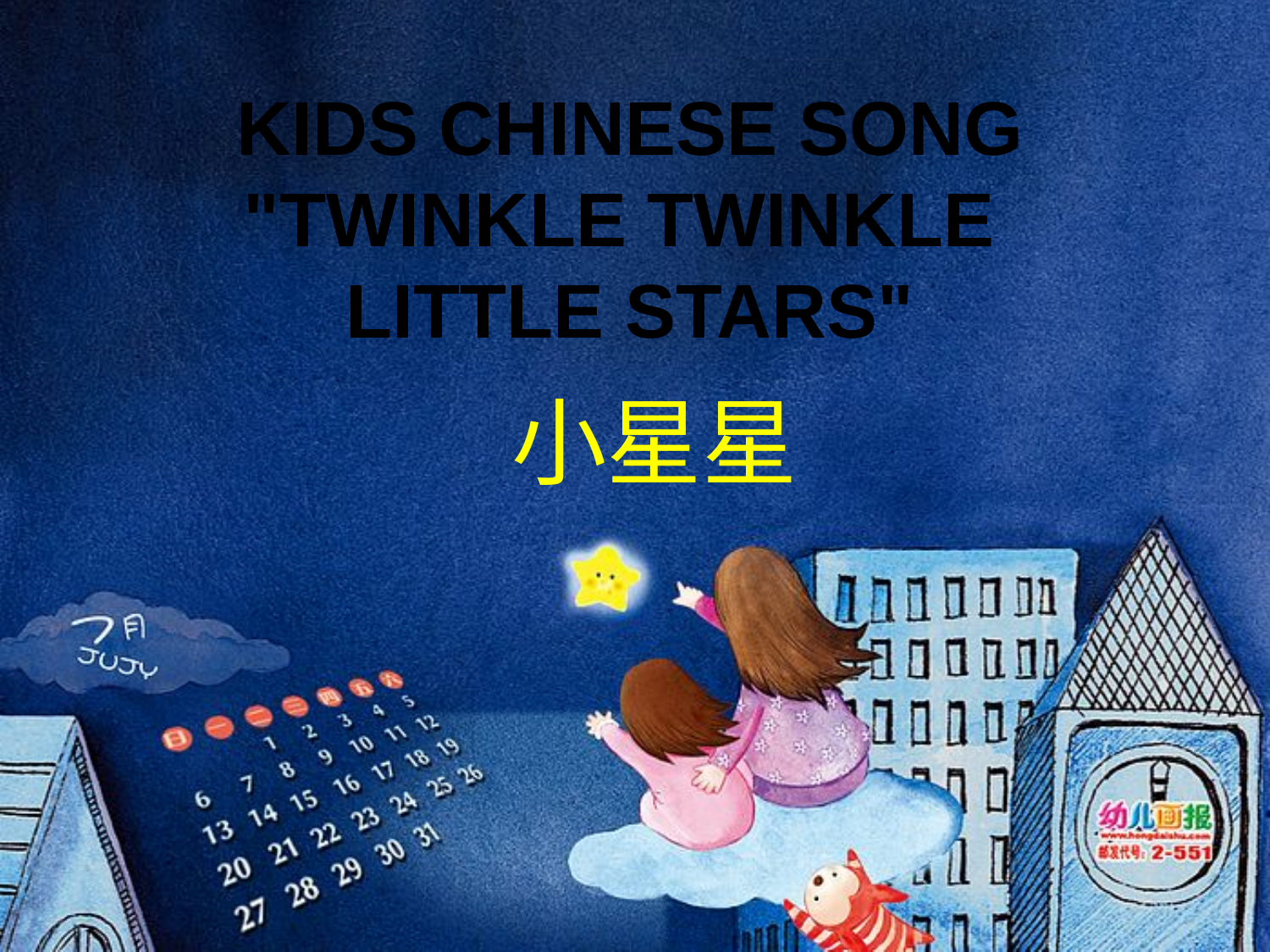

# Kids Chinese Song "Twinkle Twinkle Little Stars"
小星星